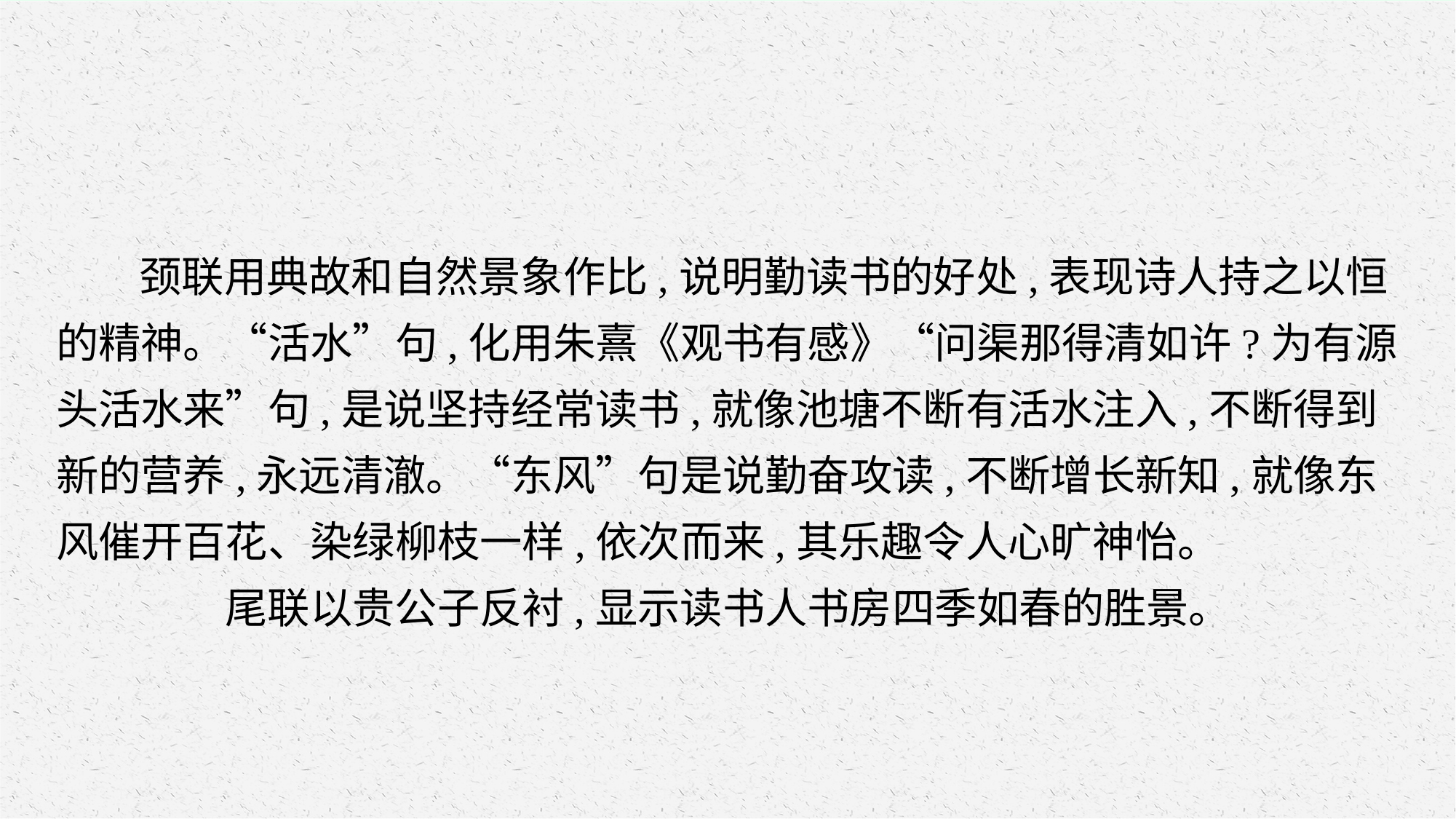

颈联用典故和自然景象作比,说明勤读书的好处,表现诗人持之以恒的精神。“活水”句,化用朱熹《观书有感》“问渠那得清如许?为有源头活水来”句,是说坚持经常读书,就像池塘不断有活水注入,不断得到新的营养,永远清澈。“东风”句是说勤奋攻读,不断增长新知,就像东风催开百花、染绿柳枝一样,依次而来,其乐趣令人心旷神怡。
        尾联以贵公子反衬,显示读书人书房四季如春的胜景。